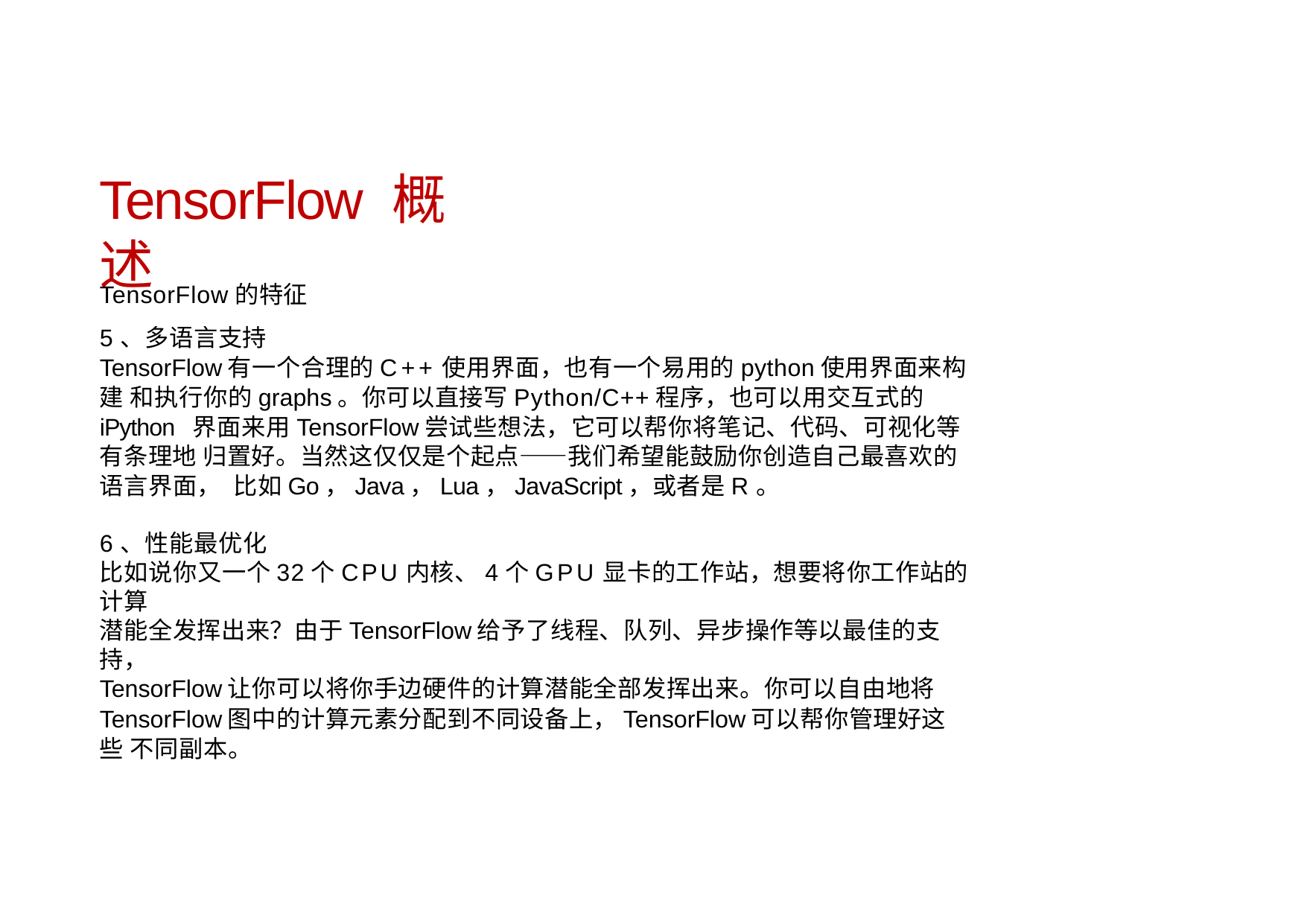

# TensorFlow 概述
TensorFlow的特征
5、多语言支持
TensorFlow有一个合理的C++使用界面，也有一个易用的python使用界面来构建 和执行你的graphs。你可以直接写Python/C++程序，也可以用交互式的iPython  界面来用TensorFlow尝试些想法，它可以帮你将笔记、代码、可视化等有条理地 归置好。当然这仅仅是个起点——我们希望能鼓励你创造自己最喜欢的语言界面，  比如Go，Java，Lua，JavaScript，或者是R。
6、性能最优化
比如说你又一个32个CPU内核、4个GPU显卡的工作站，想要将你工作站的计算
潜能全发挥出来？由于TensorFlow给予了线程、队列、异步操作等以最佳的支持，
TensorFlow让你可以将你手边硬件的计算潜能全部发挥出来。你可以自由地将
TensorFlow图中的计算元素分配到不同设备上，TensorFlow可以帮你管理好这些 不同副本。